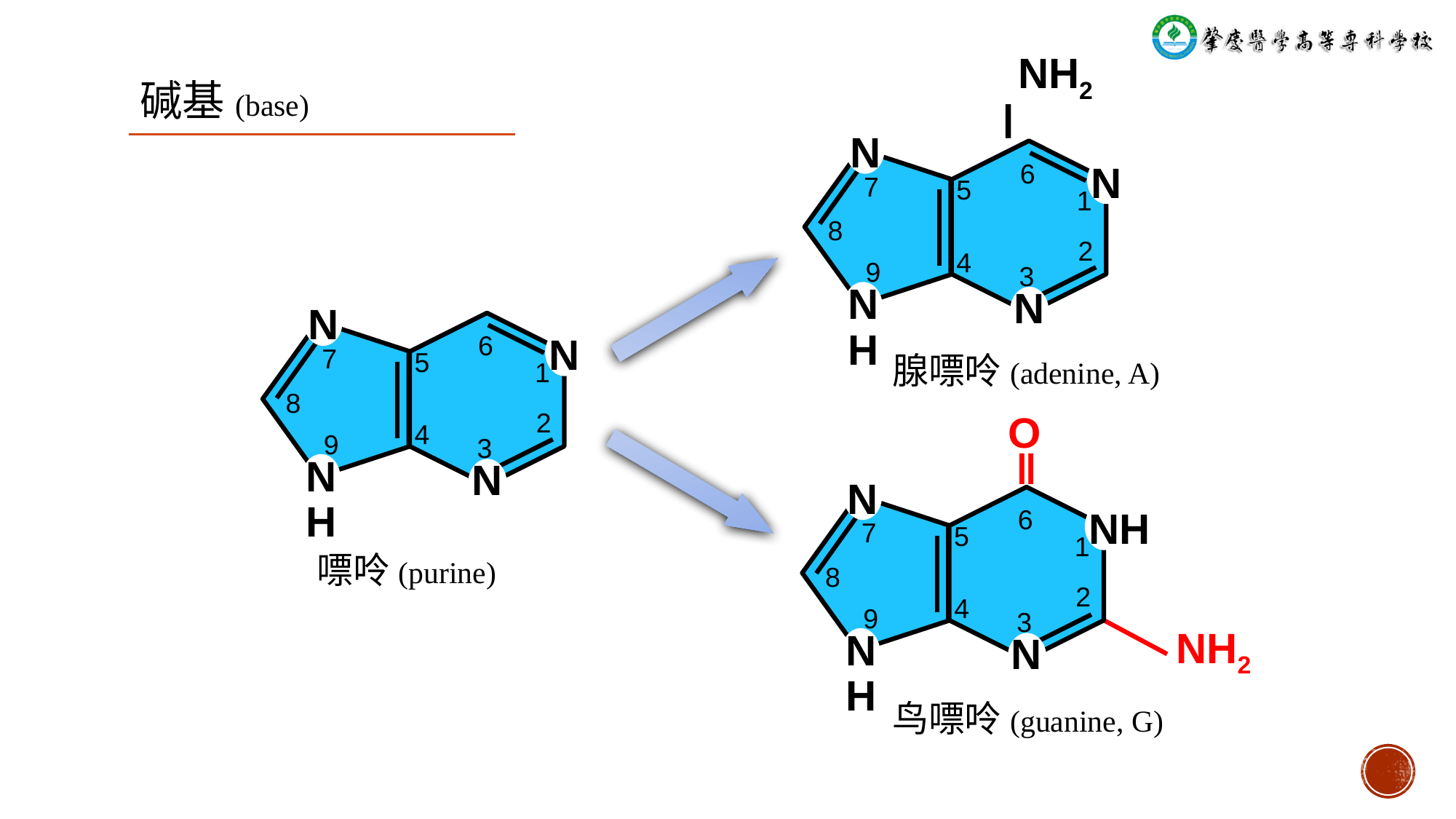

NH2
⃒
N

N
6

7
5
1
8
2
4
9
3
N

N
H

碱基(base)

N

N
6

7
5
1
8
2
4
9
3
N

N
H

腺嘌呤(adenine, A)
O
  ‖
N

NH
6

7
5
1
8
2
4
9
3
N

N
H

NH2

嘌呤(purine)
鸟嘌呤(guanine, G)